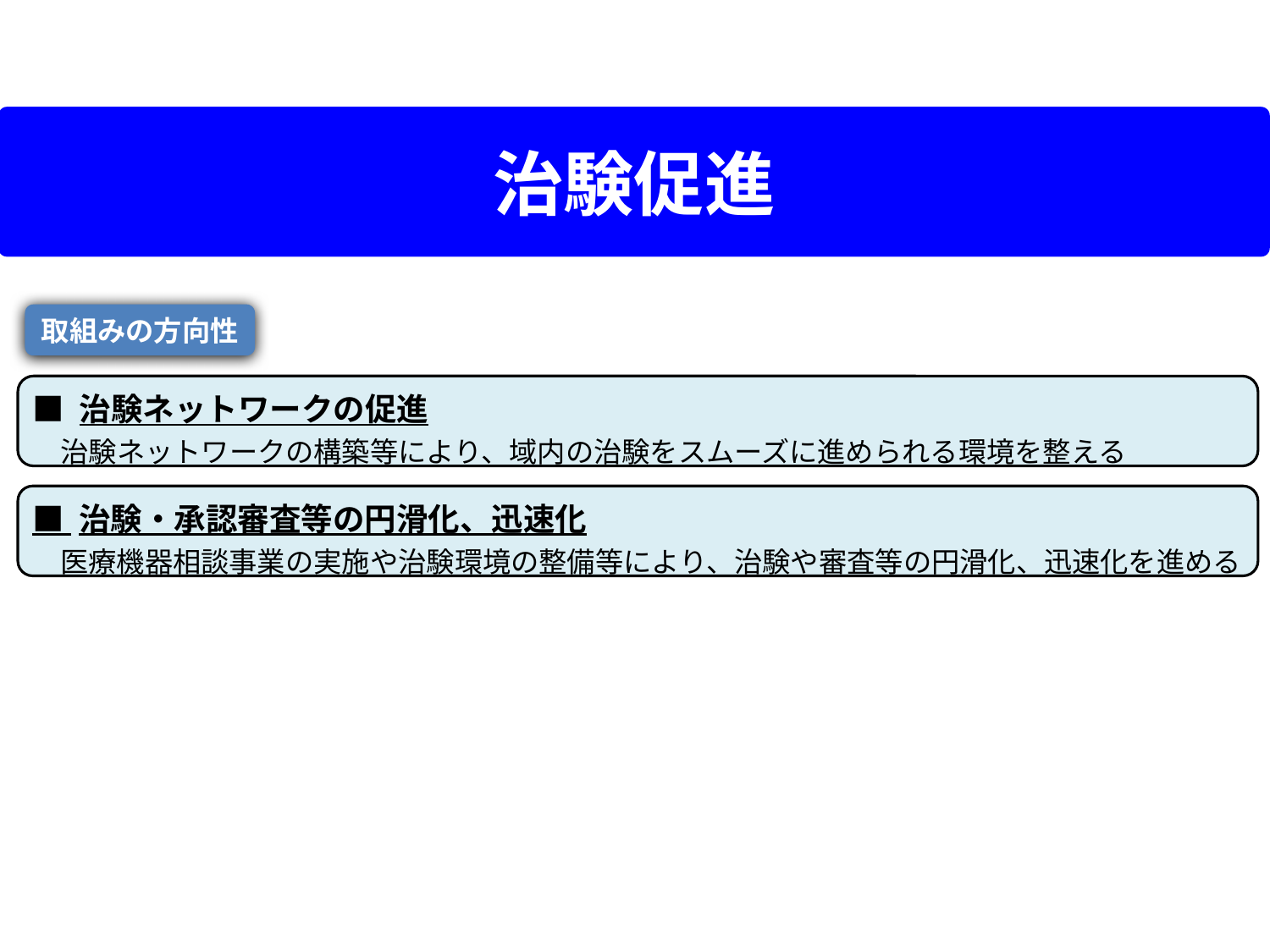

治験促進
取組みの方向性
■ 治験ネットワークの促進
　治験ネットワークの構築等により、域内の治験をスムーズに進められる環境を整える
■ 治験・承認審査等の円滑化、迅速化
　医療機器相談事業の実施や治験環境の整備等により、治験や審査等の円滑化、迅速化を進める